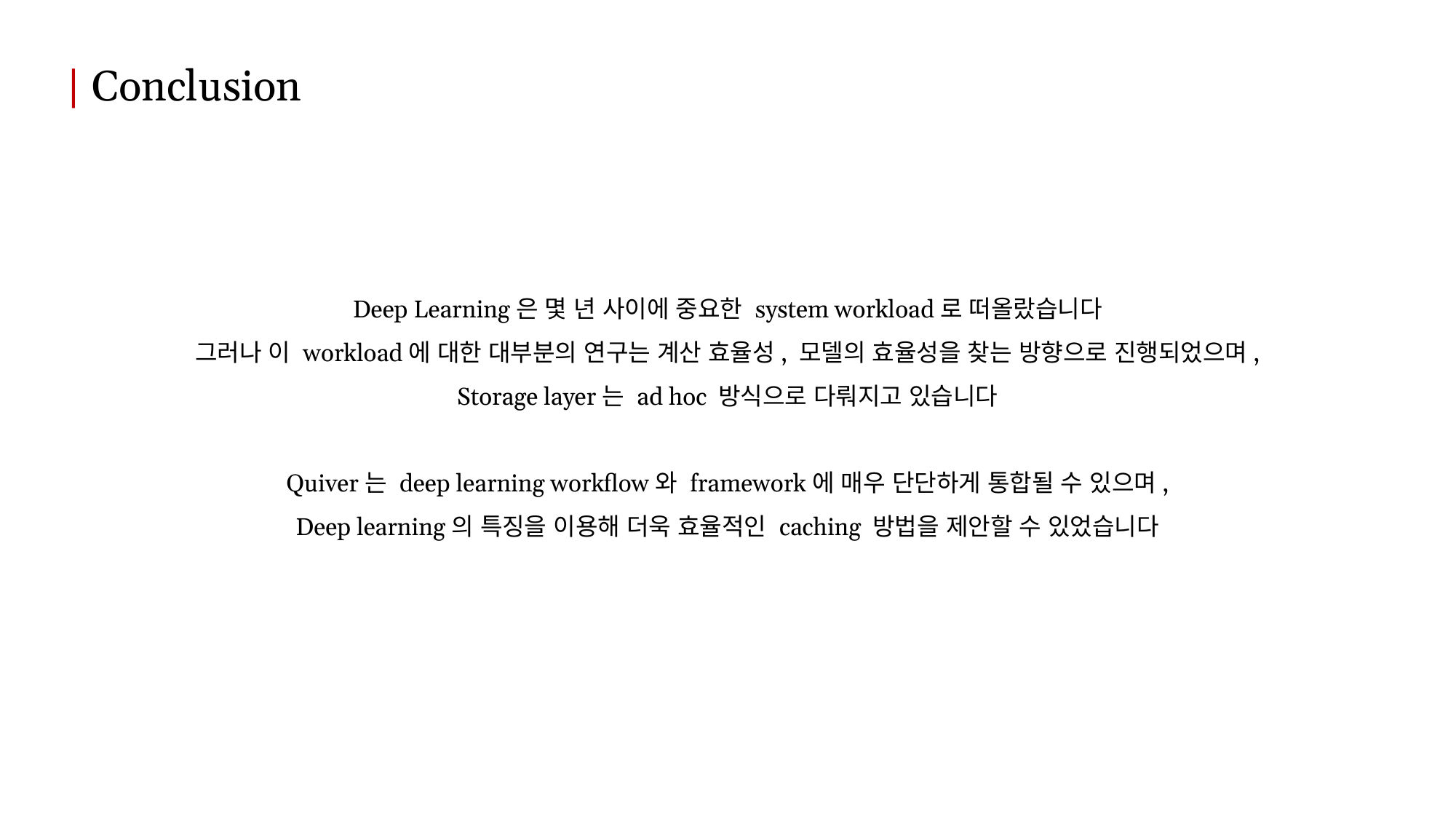

| Conclusion
Deep Learning은 몇 년 사이에 중요한 system workload로 떠올랐습니다
그러나 이 workload에 대한 대부분의 연구는 계산 효율성, 모델의 효율성을 찾는 방향으로 진행되었으며,
Storage layer는 ad hoc 방식으로 다뤄지고 있습니다

Quiver는 deep learning workflow와 framework에 매우 단단하게 통합될 수 있으며,
Deep learning의 특징을 이용해 더욱 효율적인 caching 방법을 제안할 수 있었습니다